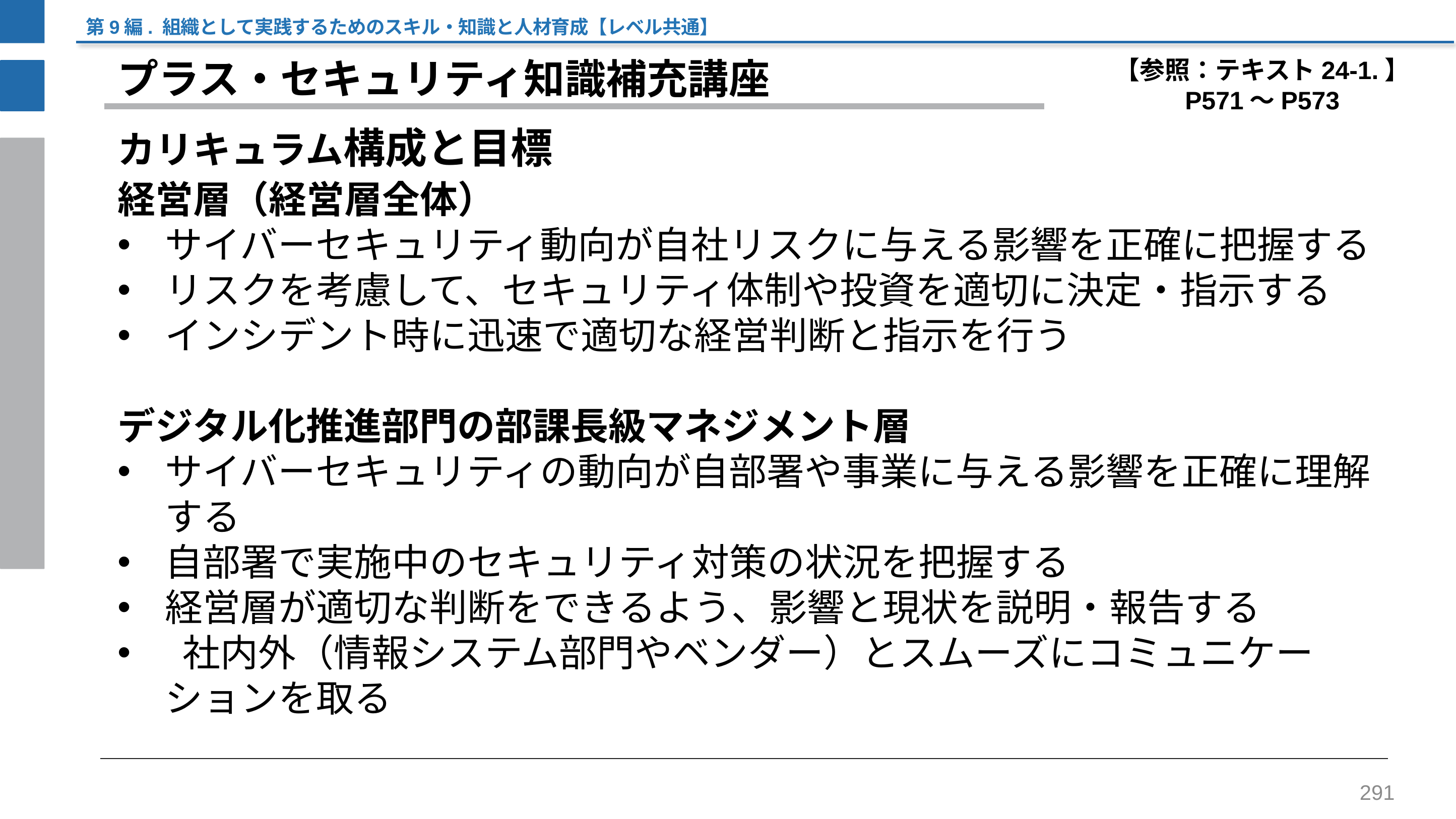

第9編. 組織として実践するためのスキル・知識と人材育成【レベル共通】
【参照：テキスト24-1.】
P571～P573
プラス・セキュリティ知識補充講座

カリキュラム構成と目標
経営層（経営層全体）
サイバーセキュリティ動向が自社リスクに与える影響を正確に把握する
リスクを考慮して、セキュリティ体制や投資を適切に決定・指示する
インシデント時に迅速で適切な経営判断と指示を行う

デジタル化推進部門の部課長級マネジメント層
サイバーセキュリティの動向が自部署や事業に与える影響を正確に理解する
自部署で実施中のセキュリティ対策の状況を把握する
経営層が適切な判断をできるよう、影響と現状を説明・報告する
 社内外（情報システム部門やベンダー）とスムーズにコミュニケーションを取る

291